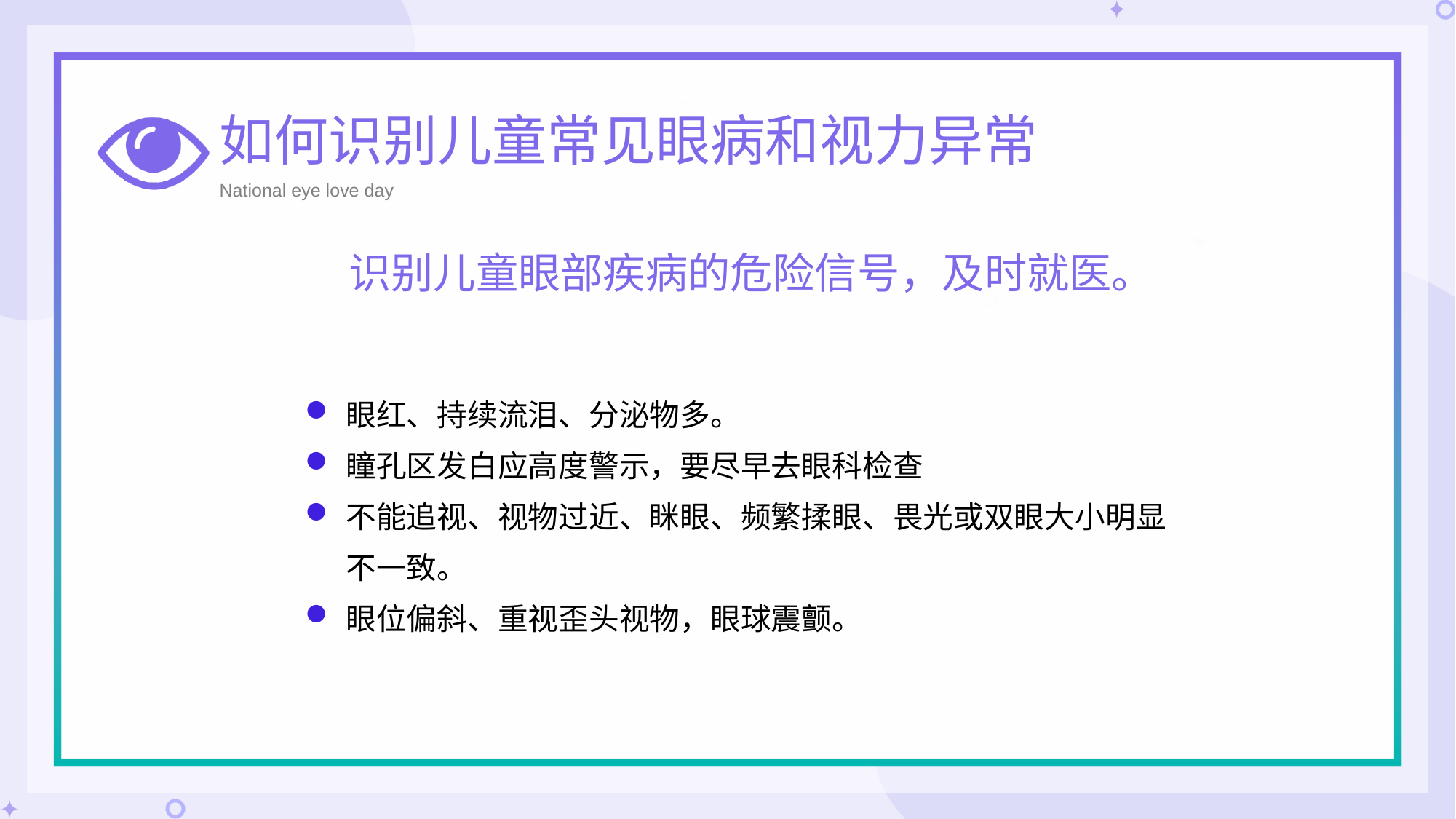

如何识别儿童常见眼病和视力异常
National eye love day
识别儿童眼部疾病的危险信号，及时就医。
眼红、持续流泪、分泌物多。
瞳孔区发白应高度警示，要尽早去眼科检查
不能追视、视物过近、眯眼、频繁揉眼、畏光或双眼大小明显不一致。
眼位偏斜、重视歪头视物，眼球震颤。